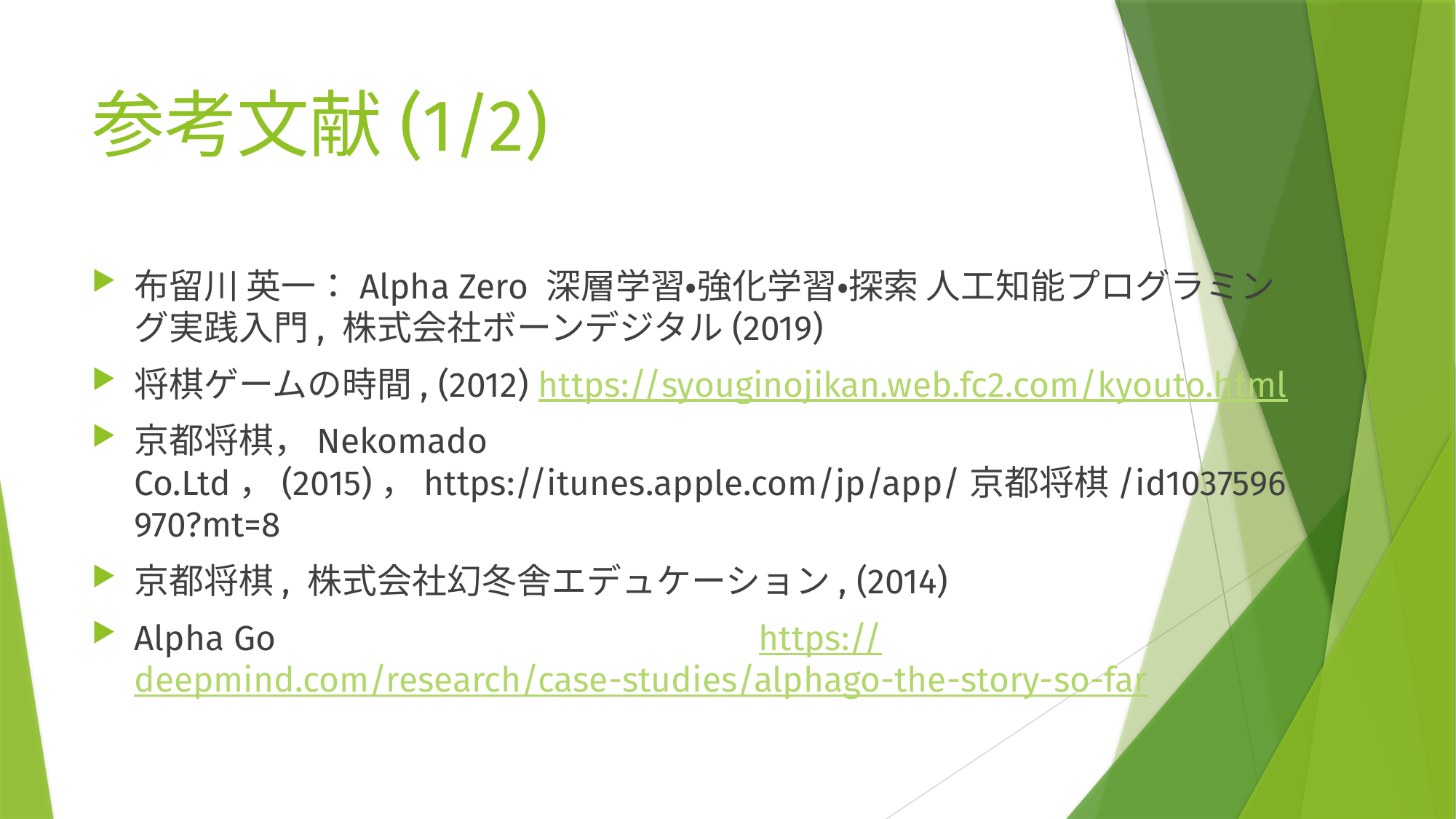

# 参考文献(1/2)
布留川 英一：Alpha Zero 深層学習・強化学習・探索 人工知能プログラミング実践入門, 株式会社ボーンデジタル(2019)
将棋ゲームの時間, (2012) https://syouginojikan.web.fc2.com/kyouto.html
京都将棋，Nekomado Co.Ltd，(2015)，https://itunes.apple.com/jp/app/京都将棋/id1037596970?mt=8
京都将棋, 株式会社幻冬舎エデュケーション, (2014)
Alpha Go                                                    https://deepmind.com/research/case-studies/alphago-the-story-so-far